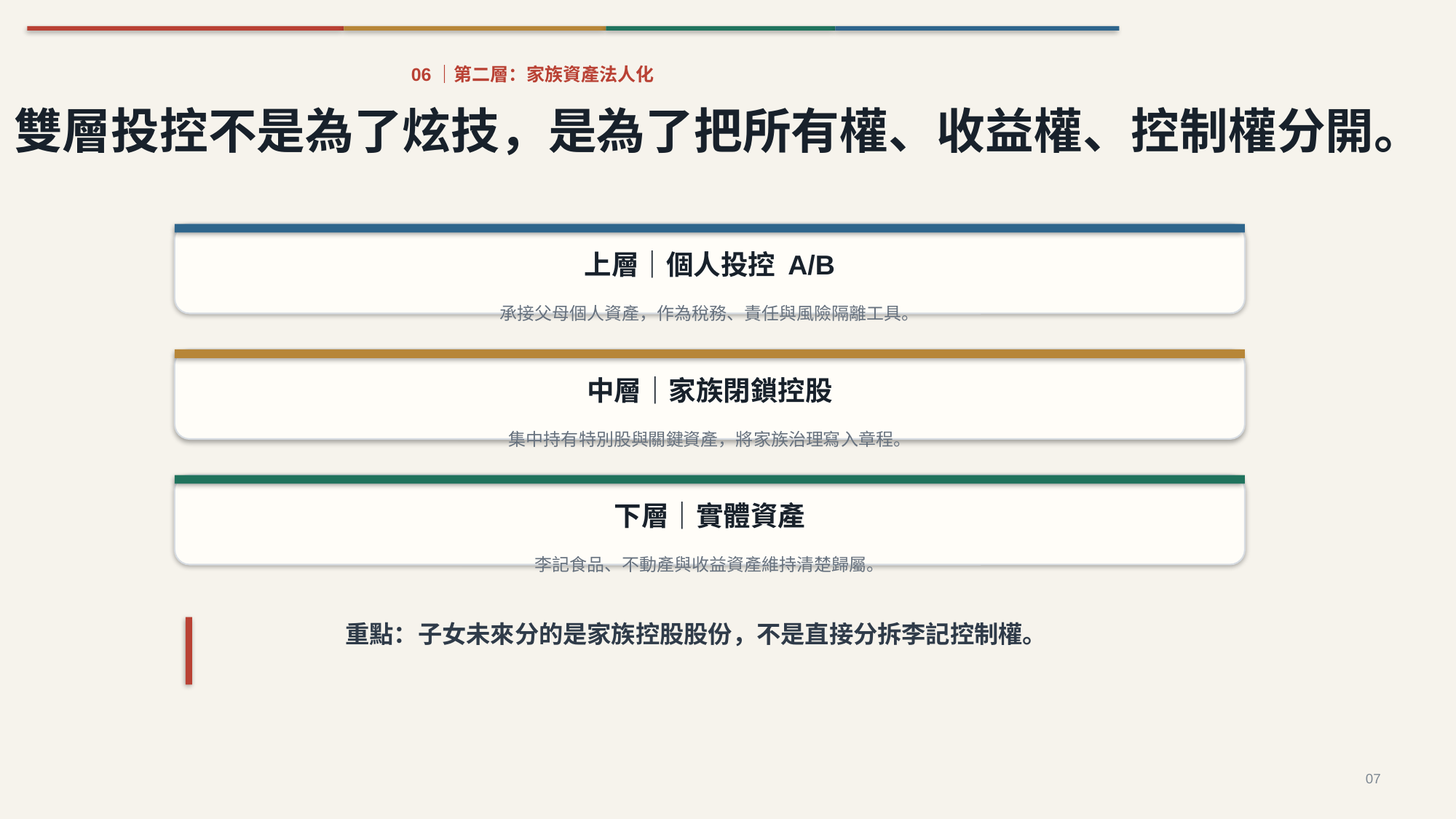

06｜第二層：家族資產法人化
雙層投控不是為了炫技，是為了把所有權、收益權、控制權分開。

上層｜個人投控 A/B
承接父母個人資產，作為稅務、責任與風險隔離工具。

中層｜家族閉鎖控股
集中持有特別股與關鍵資產，將家族治理寫入章程。

下層｜實體資產
李記食品、不動產與收益資產維持清楚歸屬。

重點：子女未來分的是家族控股股份，不是直接分拆李記控制權。
07